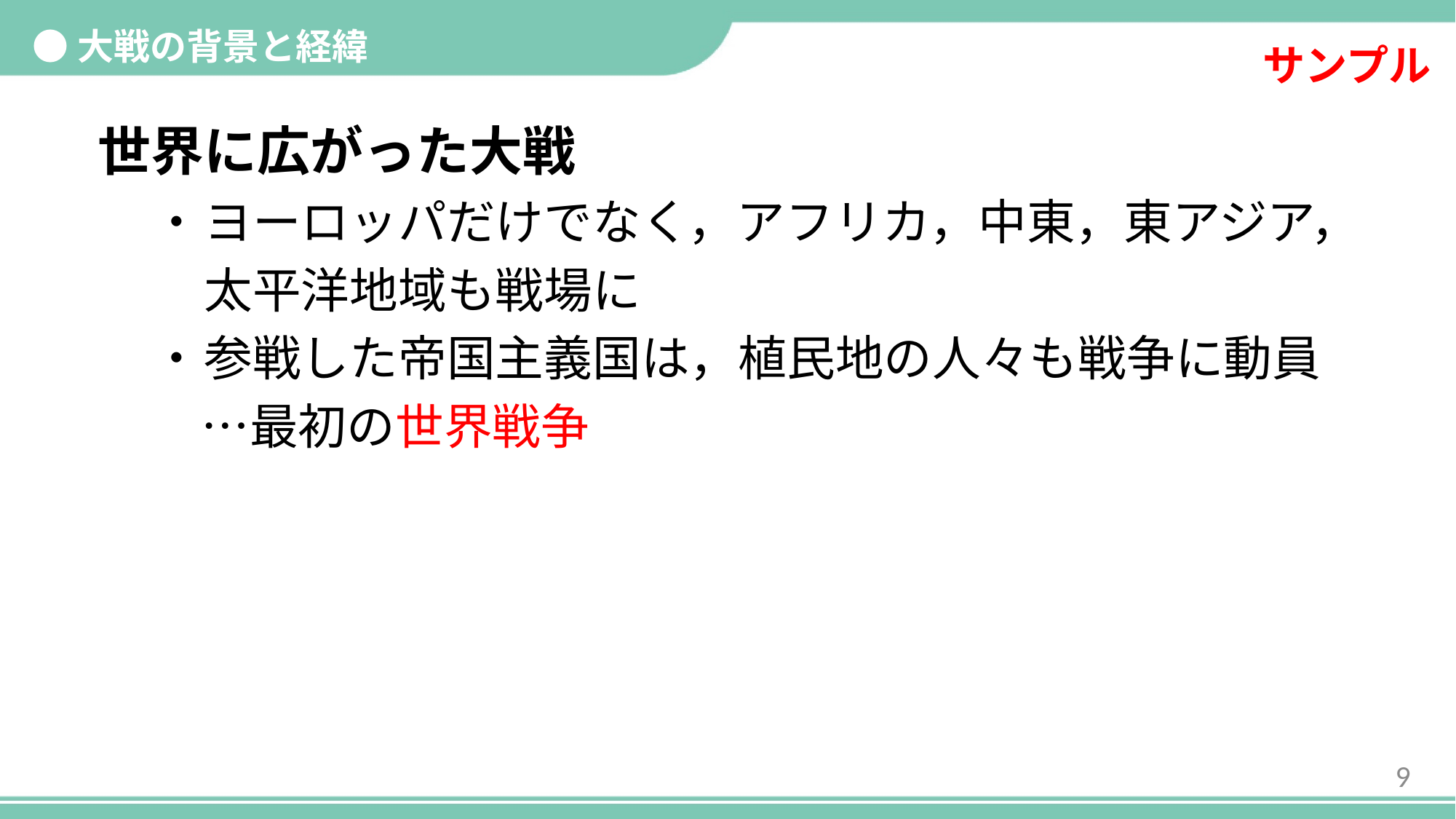

サンプル
●大戦の背景と経緯
世界に広がった大戦
・	ヨーロッパだけでなく，アフリカ，中東，東アジア，太平洋地域も戦場に
・	参戦した帝国主義国は，植民地の人々も戦争に動員
　…最初の世界戦争